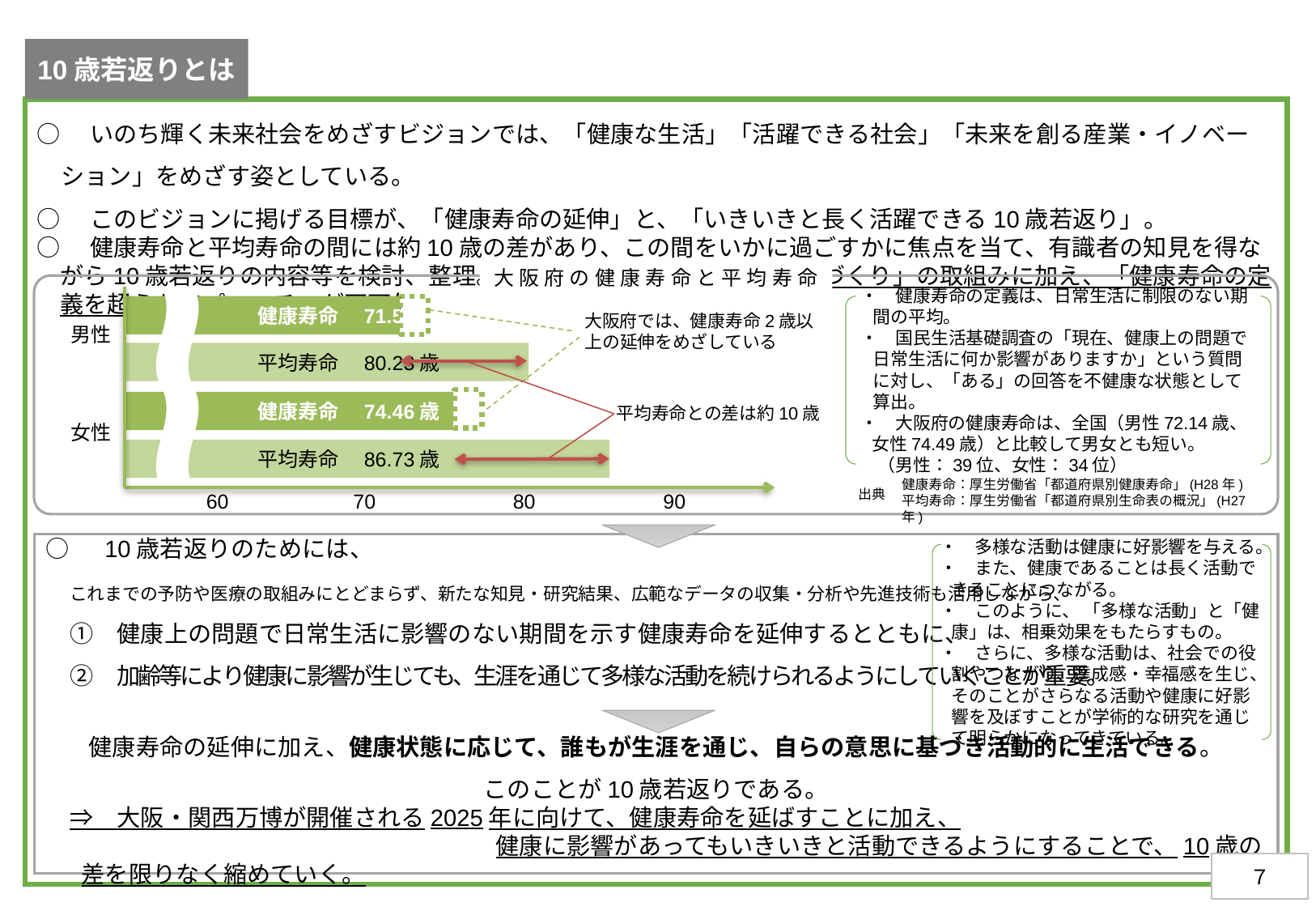

10歳若返りとは
○　いのち輝く未来社会をめざすビジョンでは、「健康な生活」「活躍できる社会」「未来を創る産業・イノベーション」をめざす姿としている。
○　このビジョンに掲げる目標が、「健康寿命の延伸」と、「いきいきと長く活躍できる10歳若返り」。
○　健康寿命と平均寿命の間には約10歳の差があり、この間をいかに過ごすかに焦点を当て、有識者の知見を得ながら10歳若返りの内容等を検討、整理。　※10歳若返りには、「健康づくり」の取組みに加え、「健康寿命の定義を超えたアプローチ」が不可欠

大阪府の健康寿命と平均寿命

・　健康寿命の定義は、日常生活に制限のない期間の平均。
・　国民生活基礎調査の「現在、健康上の問題で日常生活に何か影響がありますか」という質問に対し、「ある」の回答を不健康な状態として算出。
・　大阪府の健康寿命は、全国（男性72.14歳、女性74.49歳）と比較して男女とも短い。
　（男性：39位、女性：34位）
　　　　　　健康寿命　71.50歳

大阪府では、健康寿命2歳以上の延伸をめざしている
男性
　　　　　　平均寿命　80.23歳

　　　　　　健康寿命　74.46歳
平均寿命との差は約10歳
女性
　　　　　　平均寿命　86.73歳
健康寿命：厚生労働省「都道府県別健康寿命」(H28年)
平均寿命：厚生労働省「都道府県別生命表の概況」(H27年)
出典
60
70
80
90

○　10歳若返りのためには、
　これまでの予防や医療の取組みにとどまらず、新たな知見・研究結果、広範なデータの収集・分析や先進技術も活用しながら、
　①　健康上の問題で日常生活に影響のない期間を示す健康寿命を延伸するとともに、
　②　加齢等により健康に影響が生じても、生涯を通じて多様な活動を続けられるようにしていくことが重要。

健康寿命の延伸に加え、健康状態に応じて、誰もが生涯を通じ、自らの意思に基づき活動的に生活できる。
このことが10歳若返りである。
　⇒　大阪・関西万博が開催される2025年に向けて、健康寿命を延ばすことに加え、
　　　　　　　　　　　　　　　　　　　健康に影響があってもいきいきと活動できるようにすることで、10歳の差を限りなく縮めていく。
・　多様な活動は健康に好影響を与える。
・　また、健康であることは長く活動できることにつながる。
・　このように、 「多様な活動」と「健康」は、相乗効果をもたらすもの。
・　さらに、多様な活動は、社会での役割やつながり、達成感・幸福感を生じ、そのことがさらなる活動や健康に好影響を及ぼすことが学術的な研究を通じて明らかになってきている。

７